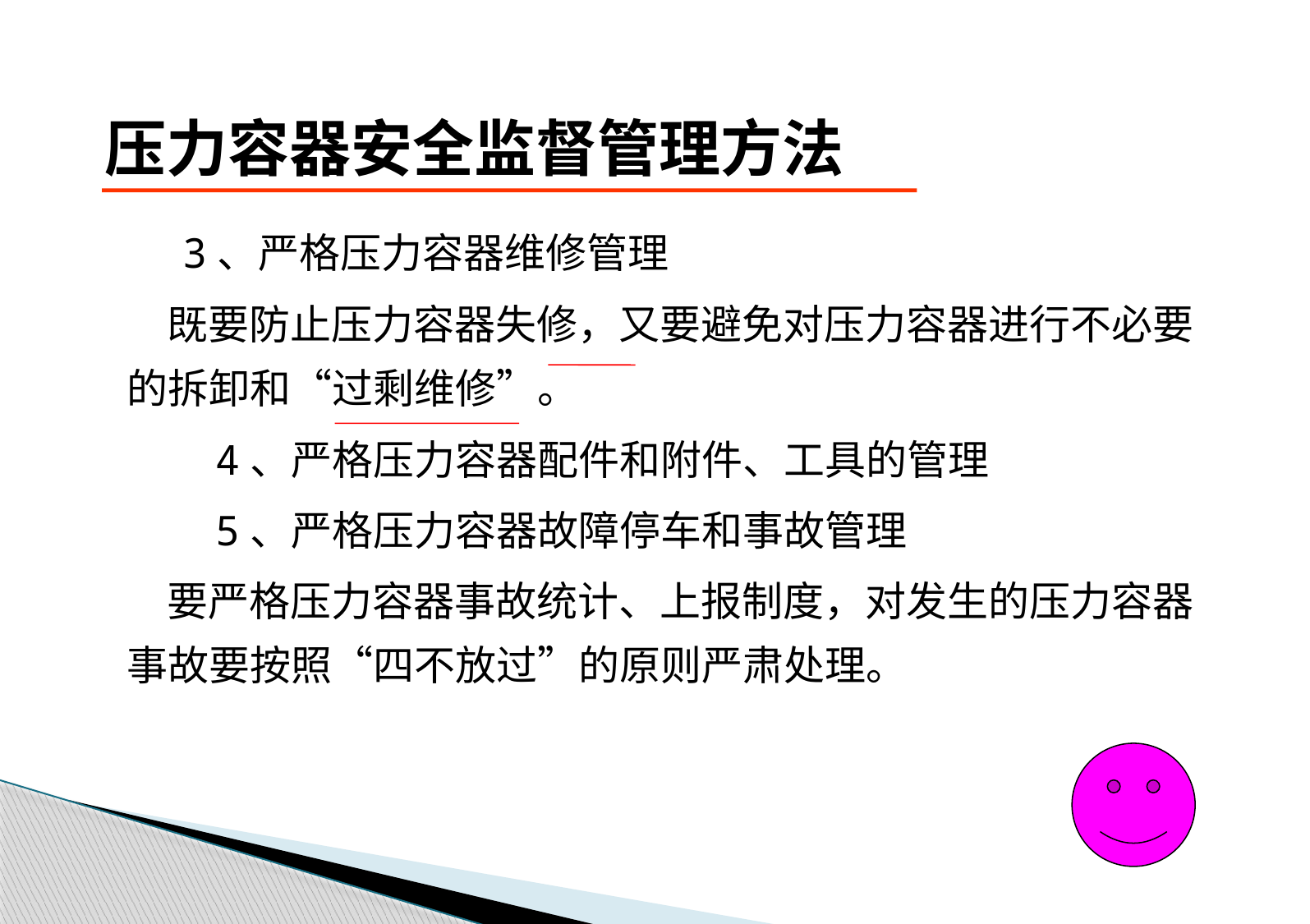

# 压力容器安全监督管理方法

       3、严格压力容器维修管理
       既要防止压力容器失修，又要避免对压力容器进行不必要的拆卸和“过剩维修”。
     4、严格压力容器配件和附件、工具的管理
     5、严格压力容器故障停车和事故管理
       要严格压力容器事故统计、上报制度，对发生的压力容器事故要按照“四不放过”的原则严肃处理。